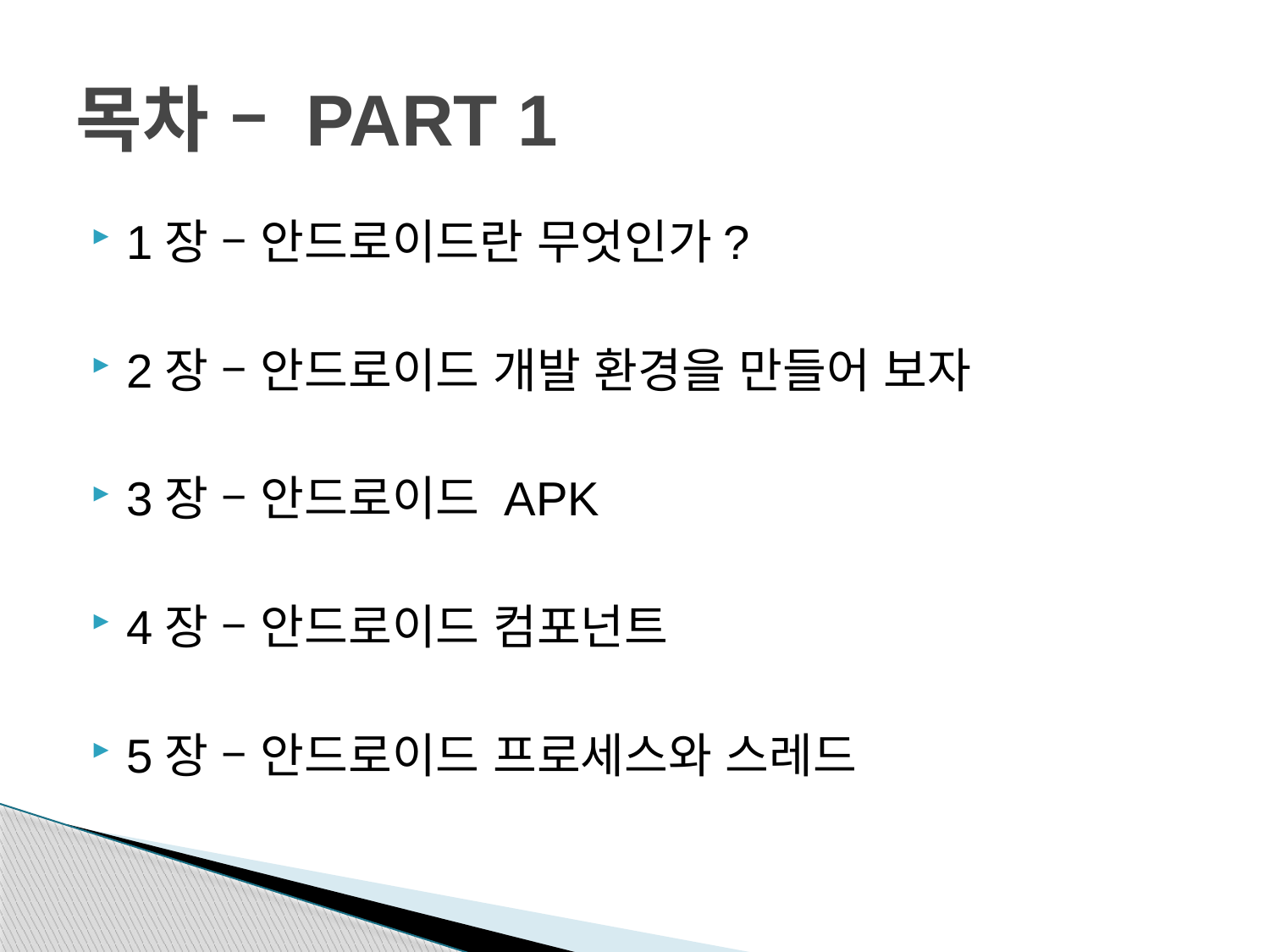

# 목차 – PART 1
1장 – 안드로이드란 무엇인가?

2장 – 안드로이드 개발 환경을 만들어 보자

3장 – 안드로이드 APK

4장 – 안드로이드 컴포넌트

5장 – 안드로이드 프로세스와 스레드